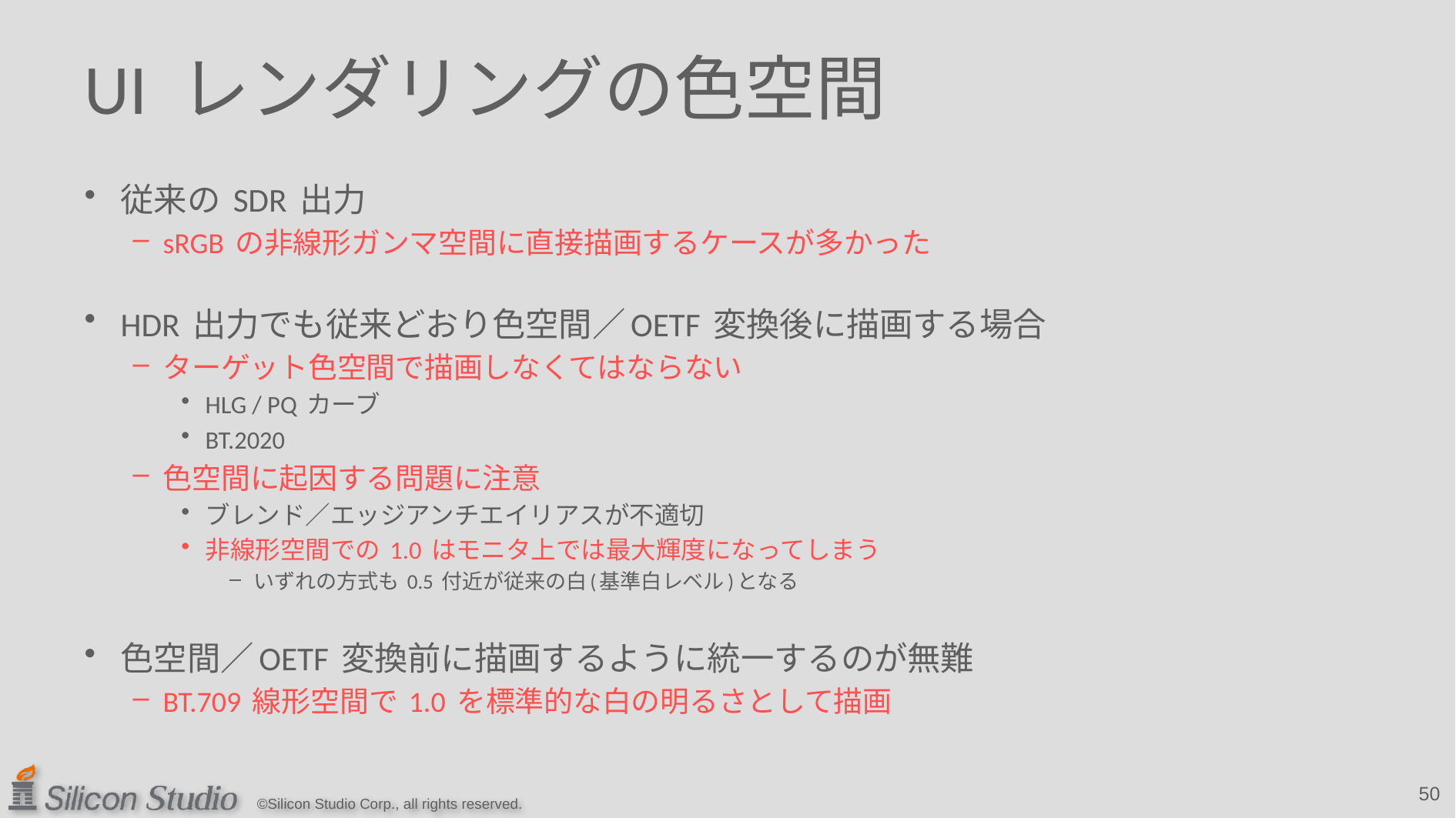

# UI レンダリングの色空間
従来の SDR 出力
sRGB の非線形ガンマ空間に直接描画するケースが多かった

HDR 出力でも従来どおり色空間／OETF 変換後に描画する場合
ターゲット色空間で描画しなくてはならない
HLG / PQ カーブ
BT.2020
色空間に起因する問題に注意
ブレンド／エッジアンチエイリアスが不適切
非線形空間での 1.0 はモニタ上では最大輝度になってしまう
いずれの方式も 0.5 付近が従来の白(基準白レベル)となる

色空間／OETF 変換前に描画するように統一するのが無難
BT.709 線形空間で 1.0 を標準的な白の明るさとして描画
50